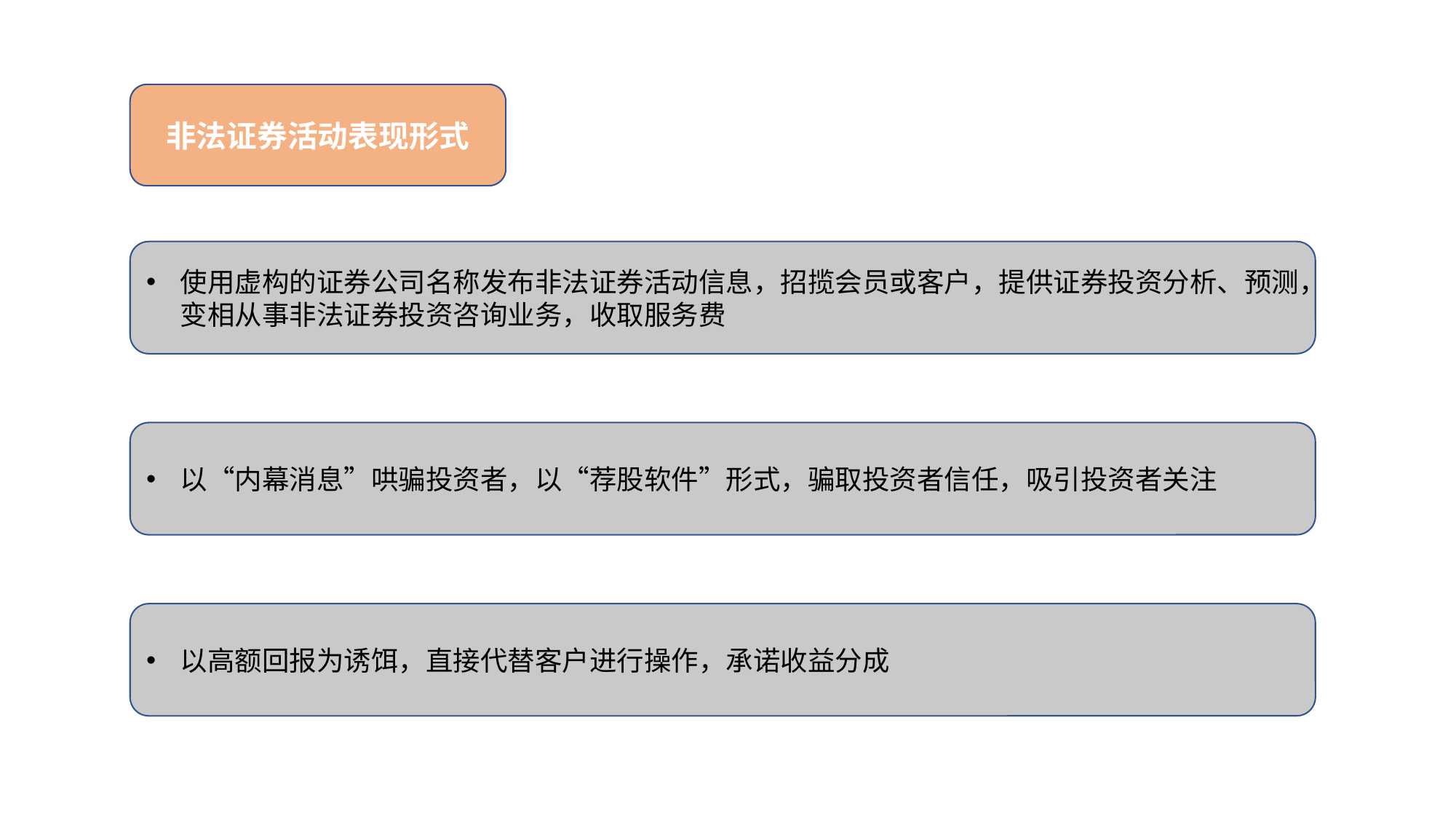

非法证券活动表现形式
使用虚构的证券公司名称发布非法证券活动信息，招揽会员或客户，提供证券投资分析、预测，变相从事非法证券投资咨询业务，收取服务费
以“内幕消息”哄骗投资者，以“荐股软件”形式，骗取投资者信任，吸引投资者关注
以高额回报为诱饵，直接代替客户进行操作，承诺收益分成